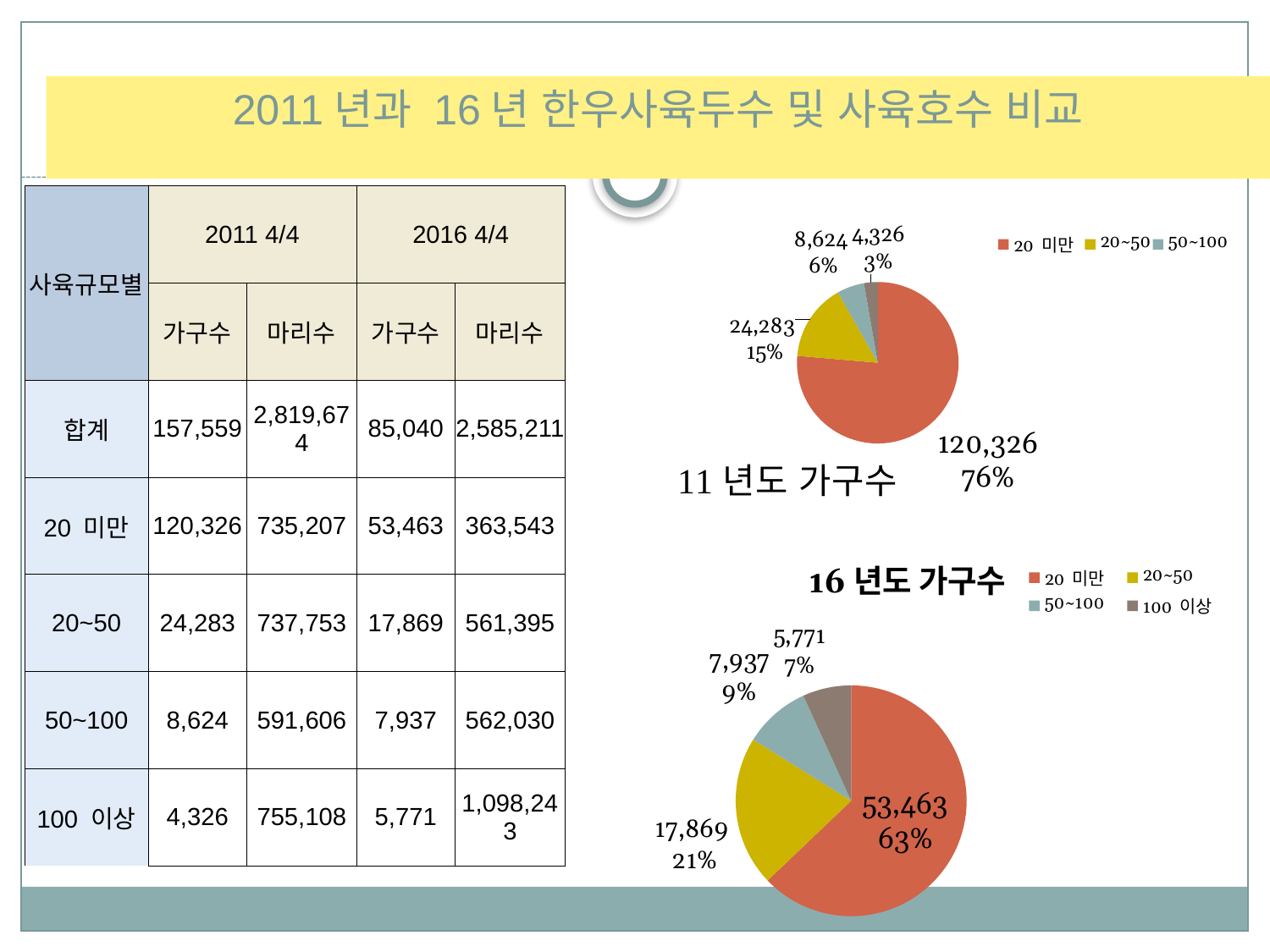

2011년과 16년 한우사육두수 및 사육호수 비교
| 사육규모별 | 2011 4/4 |  | 2016 4/4 |  |
| --- | --- | --- | --- | --- |
|  | 가구수 | 마리수 | 가구수 | 마리수 |
| 합계 | 157,559 | 2,819,674 | 85,040 | 2,585,211 |
| 20 미만 | 120,326 | 735,207 | 53,463 | 363,543 |
| 20~50 | 24,283 | 737,753 | 17,869 | 561,395 |
| 50~100 | 8,624 | 591,606 | 7,937 | 562,030 |
| 100 이상 | 4,326 | 755,108 | 5,771 | 1,098,243 |

### Chart

| Category |  |
|---|---|
| 20 미만 | 120326.0 |
| 20~50 | 24283.0 |
| 50~100 | 8624.0 |
| 100 이상 | 4326.0 |

### Chart:

| Category | 16년도 가구수 |
|---|---|
| 20 미만 | 53463.0 |
| 20~50 | 17869.0 |
| 50~100 | 7937.0 |
| 100 이상 | 5771.0 |